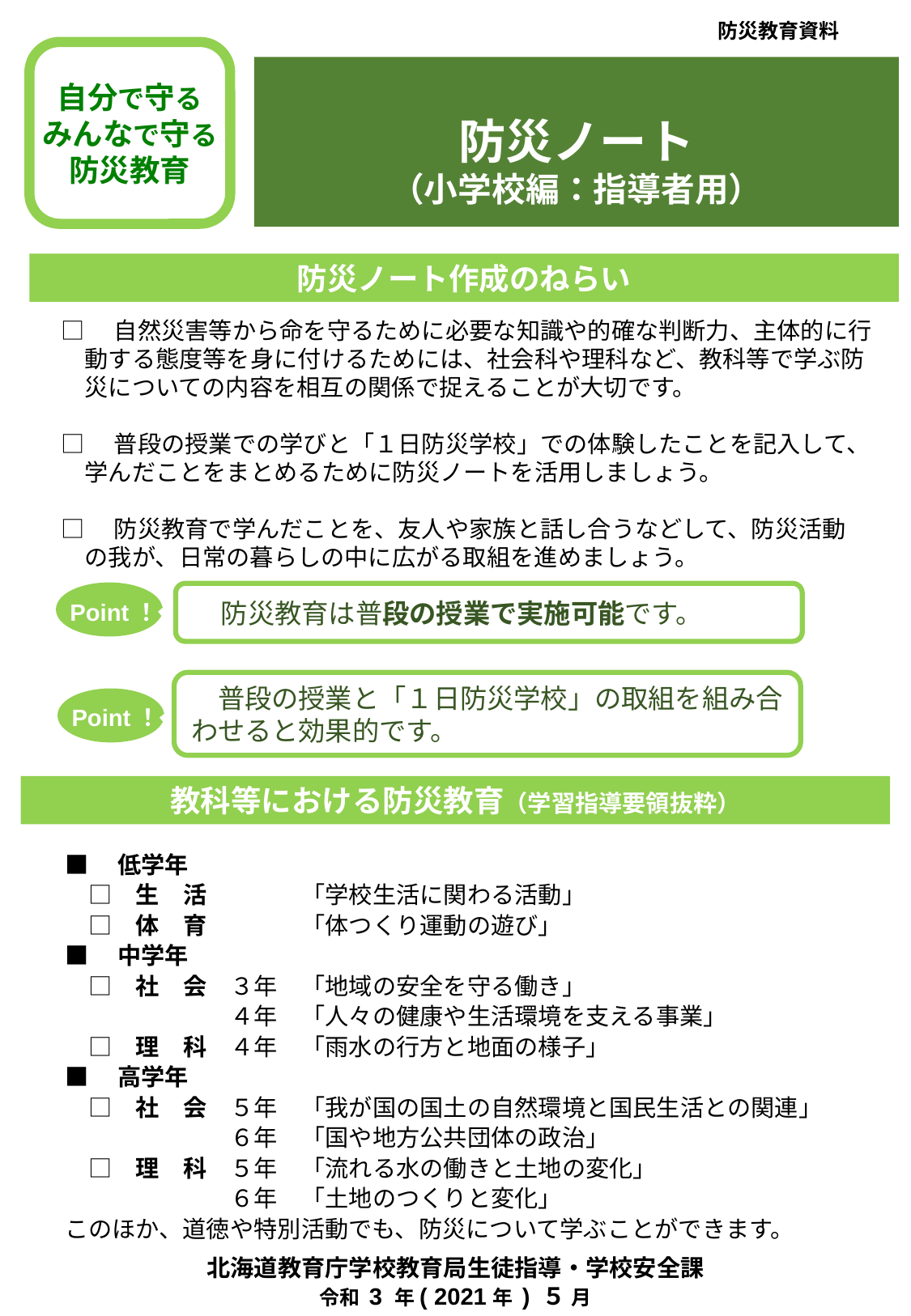

防災教育資料

自分で守る
みんなで守る
防災教育

防災ノート
（小学校編：指導者用）
防災ノート作成のねらい
□　自然災害等から命を守るために必要な知識や的確な判断力、主体的に行
　動する態度等を身に付けるためには、社会科や理科など、教科等で学ぶ防
　災についての内容を相互の関係で捉えることが大切です。

□　普段の授業での学びと「１日防災学校」での体験したことを記入して、
　学んだことをまとめるために防災ノートを活用しましょう。

□　防災教育で学んだことを、友人や家族と話し合うなどして、防災活動
　の我が、日常の暮らしの中に広がる取組を進めましょう。
防災教育は普段の授業で実施可能です。

Point！
　普段の授業と「１日防災学校」の取組を組み合わせると効果的です。

Point！
教科等における防災教育（学習指導要領抜粋）
■　低学年
　□　生　活　　　　「学校生活に関わる活動」
　□　体　育　　　　「体つくり運動の遊び」
■　中学年
　□　社　会　３年　「地域の安全を守る働き」
　　　　　　　４年　「人々の健康や生活環境を支える事業」
　□　理　科　４年　「雨水の行方と地面の様子」
■　高学年
　□　社　会　５年　「我が国の国土の自然環境と国民生活との関連」
　　　　　　　６年　「国や地方公共団体の政治」
　□　理　科　５年　「流れる水の働きと土地の変化」
　　　　　　　６年　「土地のつくりと変化」
このほか、道徳や特別活動でも、防災について学ぶことができます。
北海道教育庁学校教育局生徒指導・学校安全課
令和 3 年( 2021年 ) ５ 月